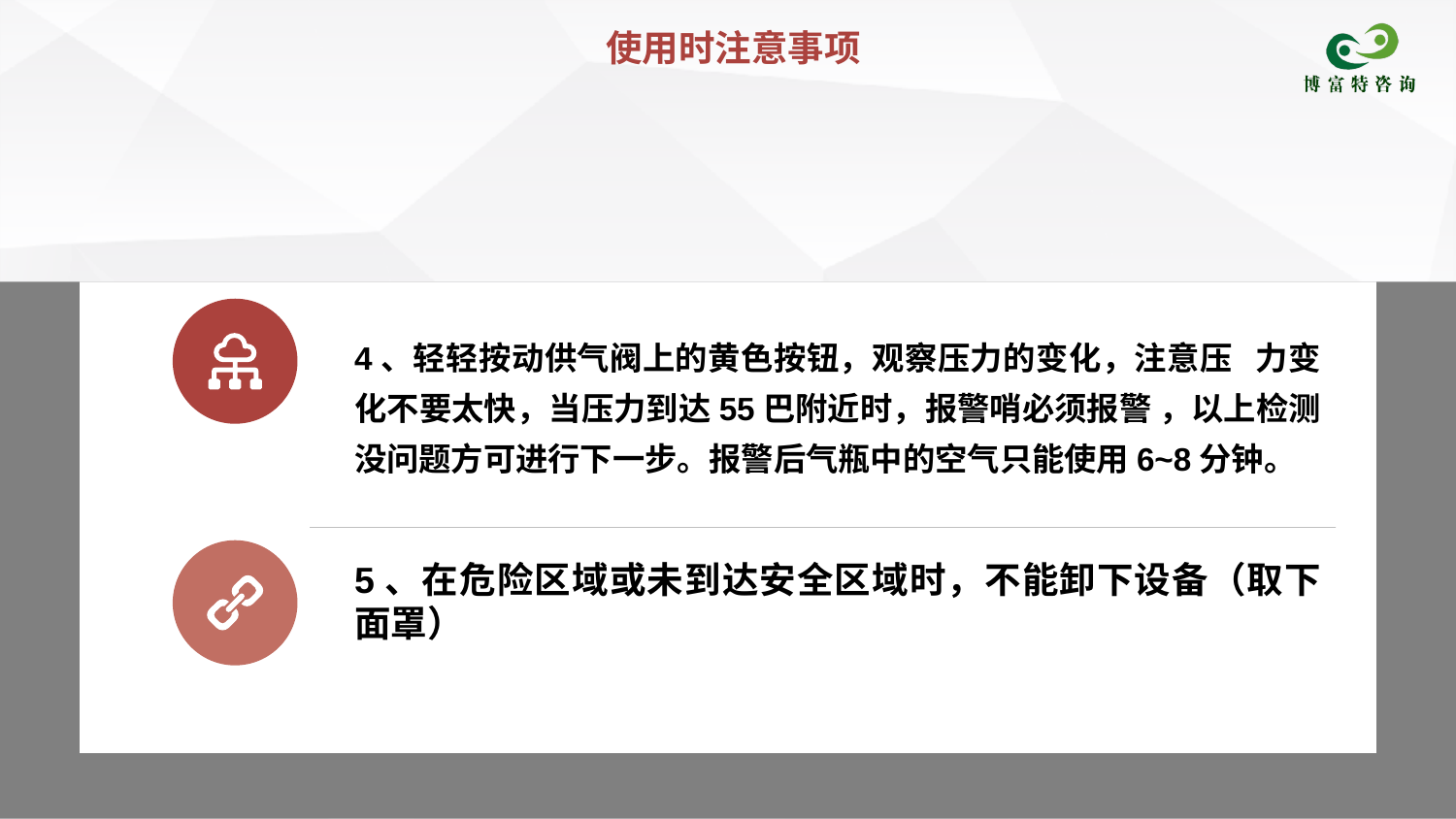

使用时注意事项

4、轻轻按动供气阀上的黄色按钮，观察压力的变化，注意压   力变化不要太快，当压力到达55巴附近时，报警哨必须报警 ，以上检测没问题方可进行下一步。报警后气瓶中的空气只能使用6~8分钟。

5、在危险区域或未到达安全区域时，不能卸下设备（取下面罩）